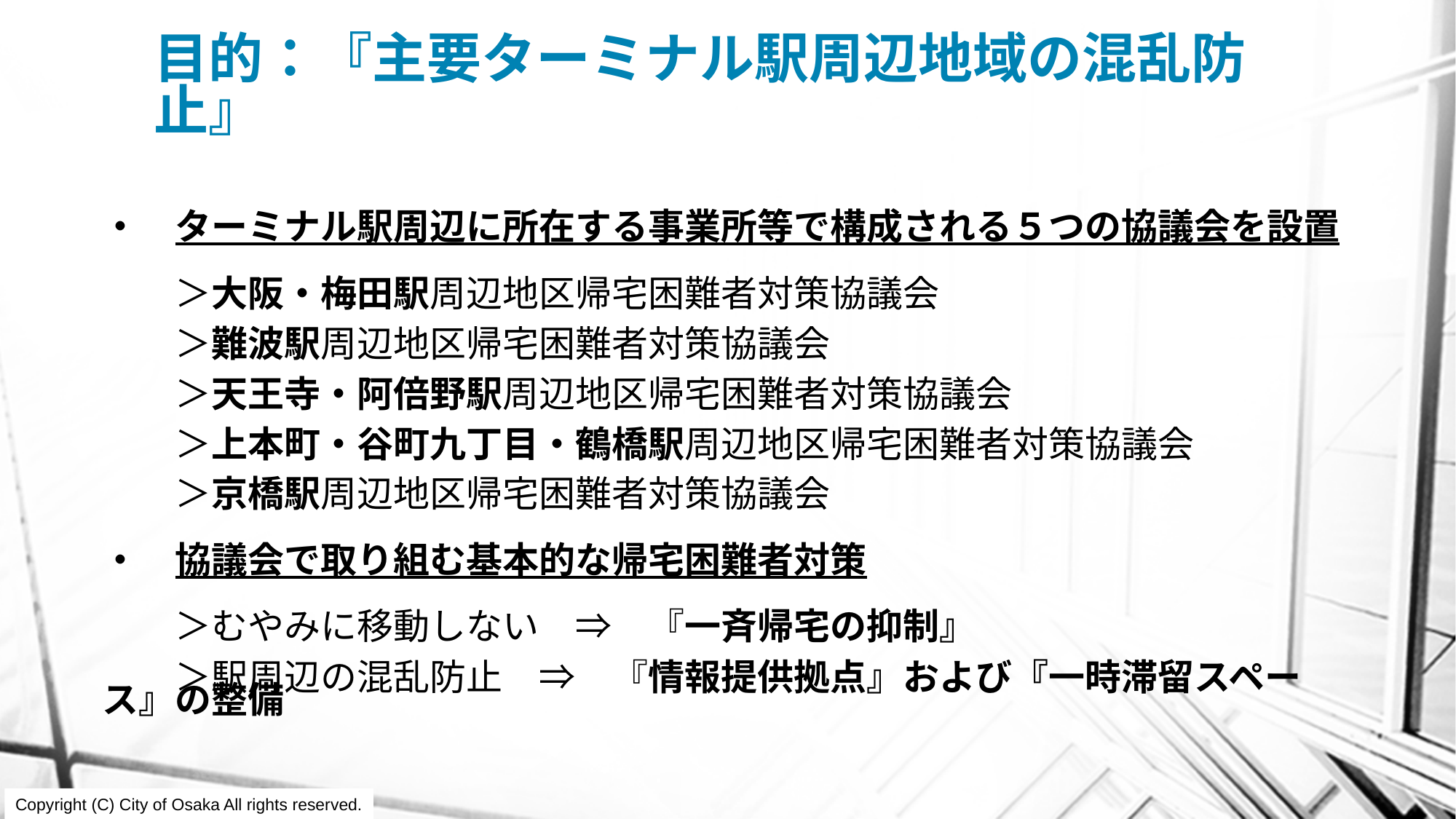

# 目的：『主要ターミナル駅周辺地域の混乱防止』
・　ターミナル駅周辺に所在する事業所等で構成される５つの協議会を設置
　　＞大阪・梅田駅周辺地区帰宅困難者対策協議会
　　＞難波駅周辺地区帰宅困難者対策協議会
　　＞天王寺・阿倍野駅周辺地区帰宅困難者対策協議会
　　＞上本町・谷町九丁目・鶴橋駅周辺地区帰宅困難者対策協議会
　　＞京橋駅周辺地区帰宅困難者対策協議会
・　協議会で取り組む基本的な帰宅困難者対策
　　＞むやみに移動しない　⇒　『一斉帰宅の抑制』
　　＞駅周辺の混乱防止　⇒　『情報提供拠点』および『一時滞留スペース』の整備
Copyright (C) City of Osaka All rights reserved.